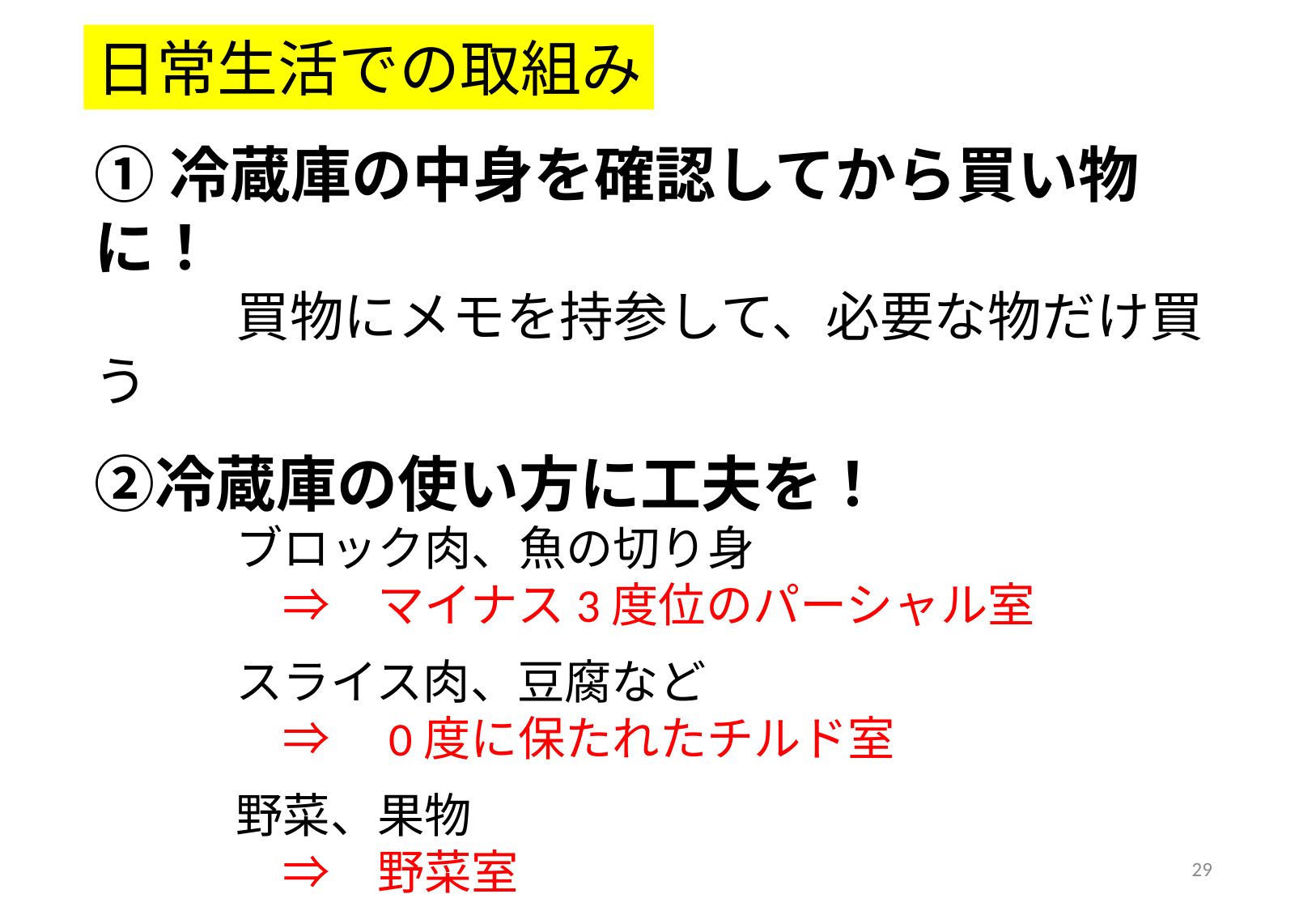

日常生活での取組み
①冷蔵庫の中身を確認してから買い物に！
　　　買物にメモを持参して、必要な物だけ買う

冷蔵庫の使い方に工夫を！
　　　ブロック肉、魚の切り身
　　　　⇒　マイナス3度位のパーシャル室
　　　スライス肉、豆腐など
　　　　⇒　0度に保たれたチルド室
　　　野菜、果物
　　　　⇒　野菜室
　　　余った料理、一度の料理で使いきれなかった野菜や肉
　　　　⇒　小分けにして冷凍庫

29